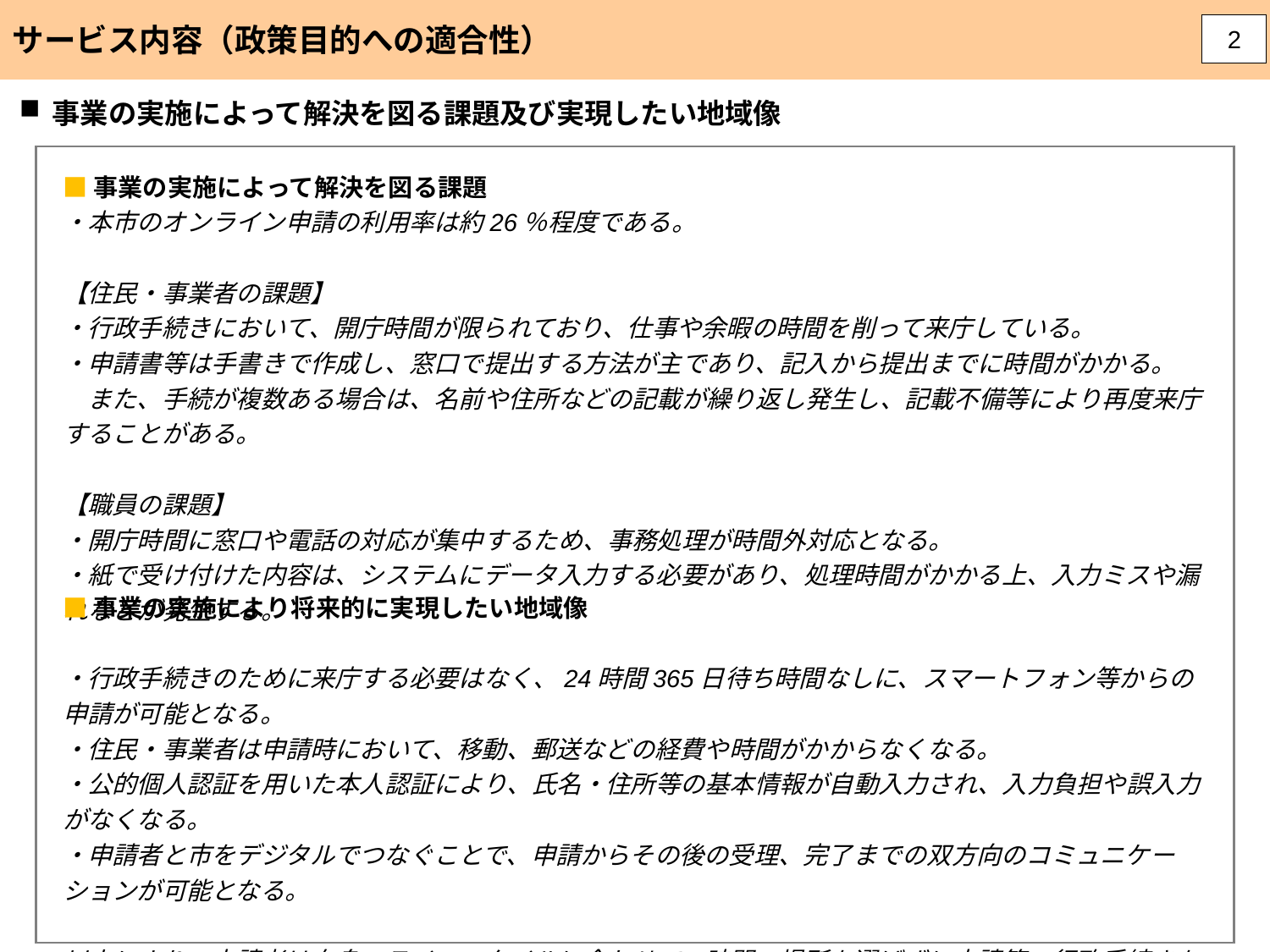

サービス内容（政策目的への適合性）
2
事業の実施によって解決を図る課題及び実現したい地域像

■事業の実施によって解決を図る課題
・本市のオンライン申請の利用率は約26％程度である。

【住民・事業者の課題】
・行政手続きにおいて、開庁時間が限られており、仕事や余暇の時間を削って来庁している。
・申請書等は手書きで作成し、窓口で提出する方法が主であり、記入から提出までに時間がかかる。
　また、手続が複数ある場合は、名前や住所などの記載が繰り返し発生し、記載不備等により再度来庁することがある。

【職員の課題】
・開庁時間に窓口や電話の対応が集中するため、事務処理が時間外対応となる。
・紙で受け付けた内容は、システムにデータ入力する必要があり、処理時間がかかる上、入力ミスや漏れなどが発生する。
市役所の窓口サービスに対する市民の満足度や苦情件数など現在抱えている課題を可能な限り定量的に記載願います。

■事業の実施により将来的に実現したい地域像

・行政手続きのために来庁する必要はなく、24時間365日待ち時間なしに、スマートフォン等からの申請が可能となる。
・住民・事業者は申請時において、移動、郵送などの経費や時間がかからなくなる。
・公的個人認証を用いた本人認証により、氏名・住所等の基本情報が自動入力され、入力負担や誤入力がなくなる。
・申請者と市をデジタルでつなぐことで、申請からその後の受理、完了までの双方向のコミュニケーションが可能となる。

以上により、申請者は自身のライフスタイルに合わせて、時間・場所を選ばずに申請等の行政手続きを行うことができる。
また、市職員の接客時間やデータ入力等の事務処理も削減され、難易度の高い業務に充てることにより、市民サービスの向上を図ることができる。